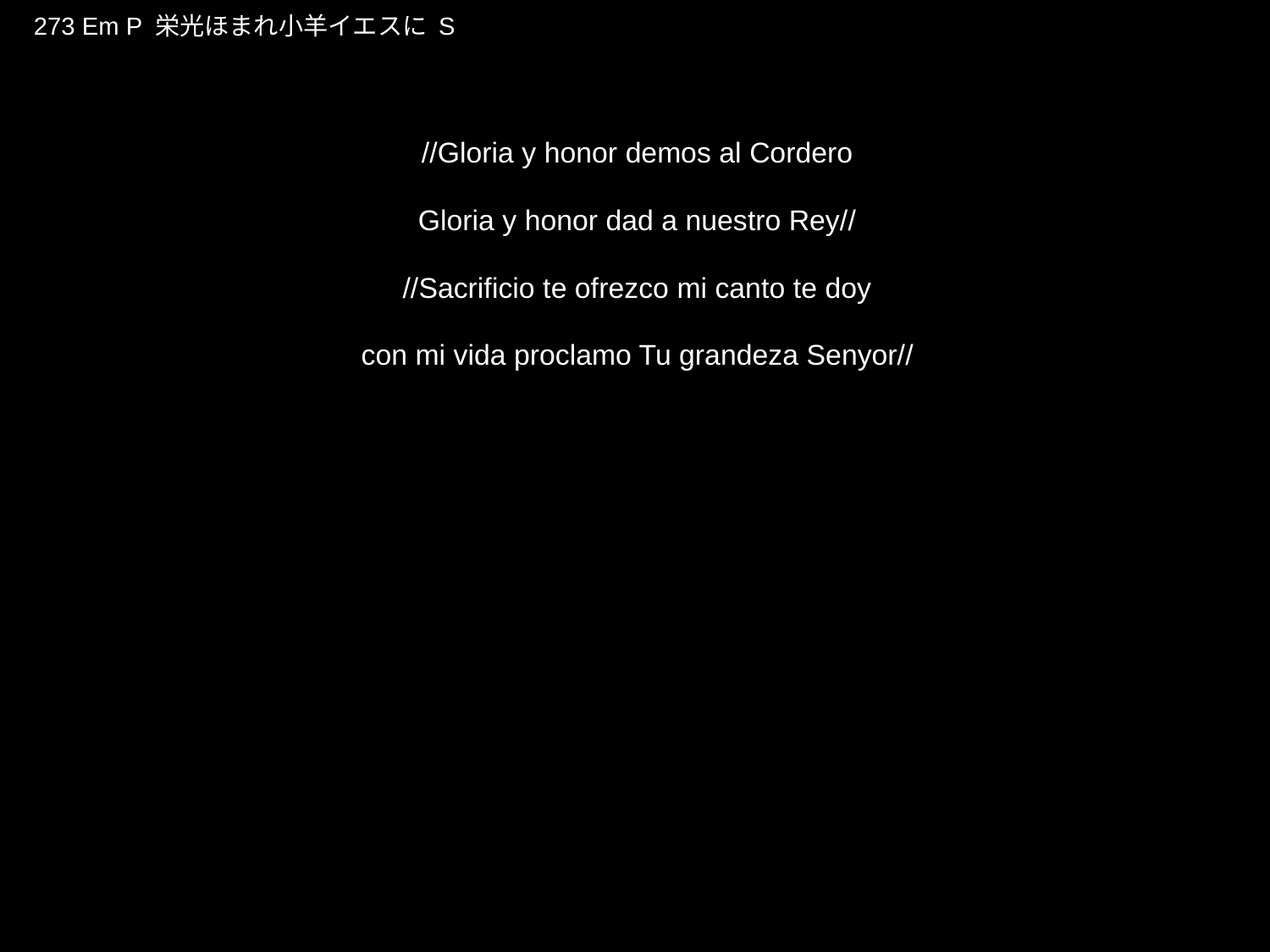

えいこうほまれこひつじいえすに
★P
273 Em P 栄光ほまれ小羊イエスに S
★３
//Gloria y honor demos al Cordero
Gloria y honor dad a nuestro Rey//
//Sacrificio te ofrezco mi canto te doy
con mi vida proclamo Tu grandeza Senyor//